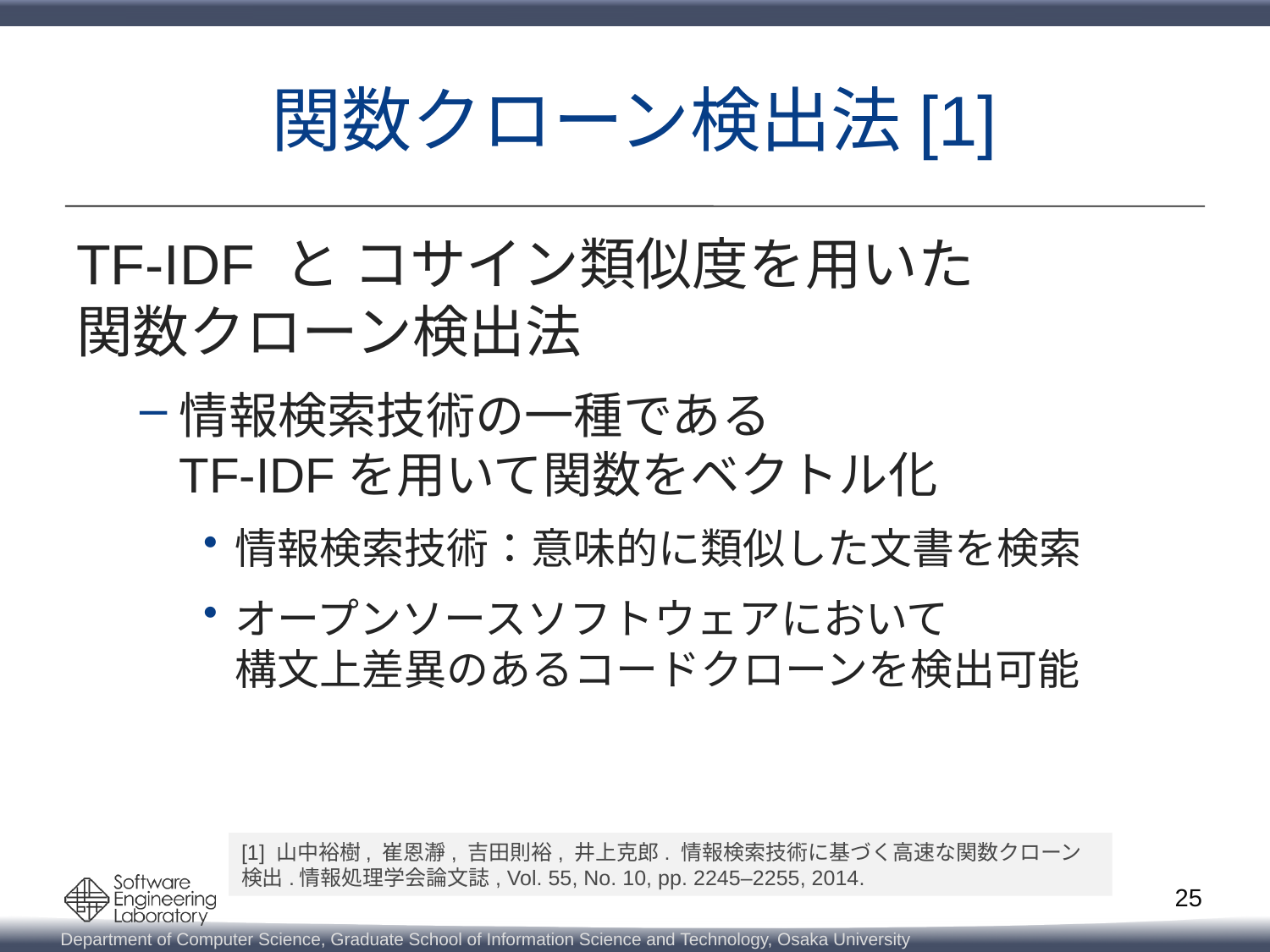

# 関数クローン検出法[1]
TF-IDF と コサイン類似度を用いた
関数クローン検出法
情報検索技術の一種である
TF-IDFを用いて関数をベクトル化
情報検索技術：意味的に類似した文書を検索
オープンソースソフトウェアにおいて
構文上差異のあるコードクローンを検出可能
[1] 山中裕樹, 崔恩瀞, 吉田則裕, 井上克郎. 情報検索技術に基づく高速な関数クローン検出.情報処理学会論文誌, Vol. 55, No. 10, pp. 2245–2255, 2014.
25